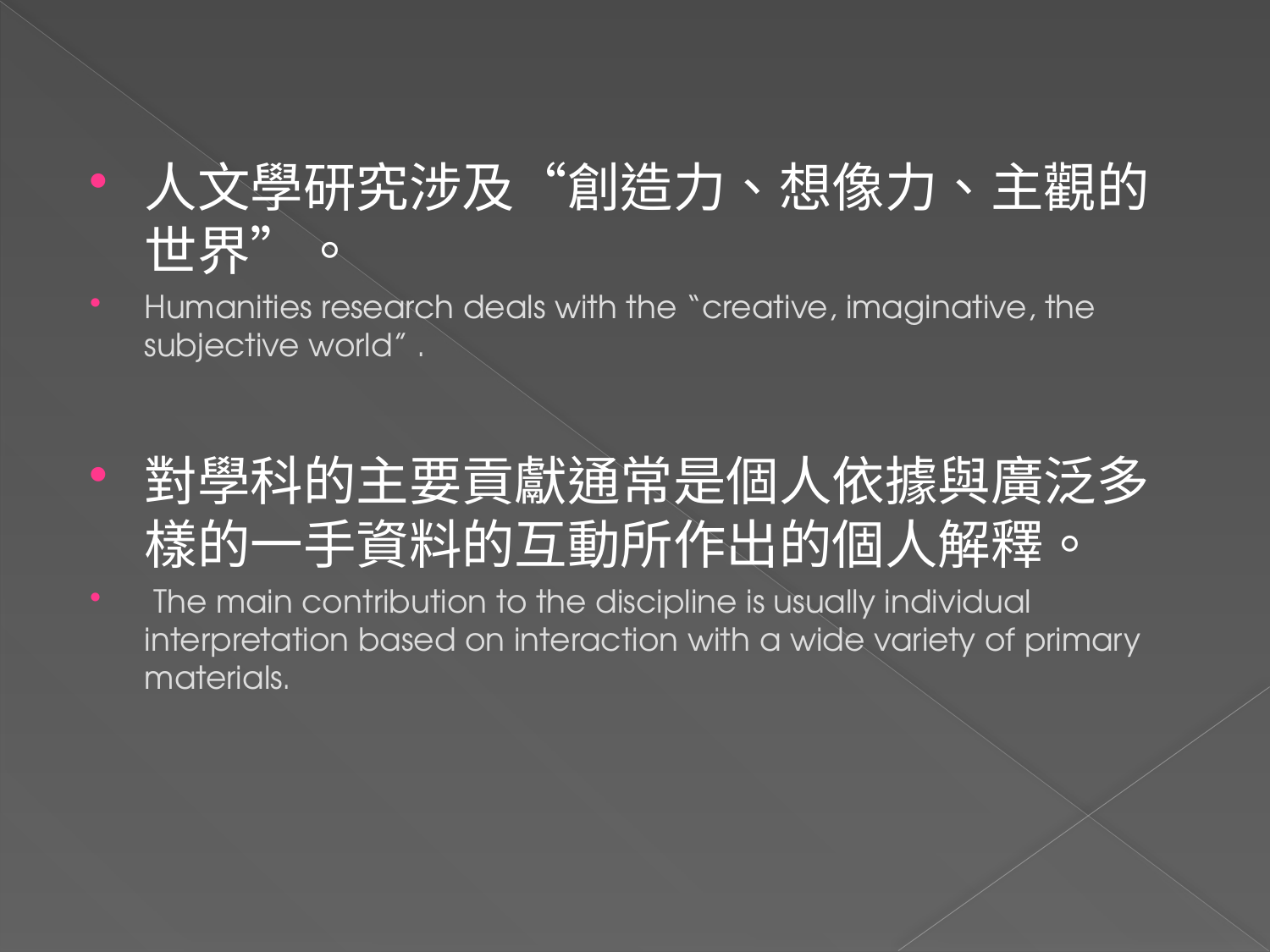

人文學研究涉及“創造力、想像力、主觀的世界”。
Humanities research deals with the “creative, imaginative, the subjective world” .

對學科的主要貢獻通常是個人依據與廣泛多樣的一手資料的互動所作出的個人解釋。
 The main contribution to the discipline is usually individual interpretation based on interaction with a wide variety of primary materials.